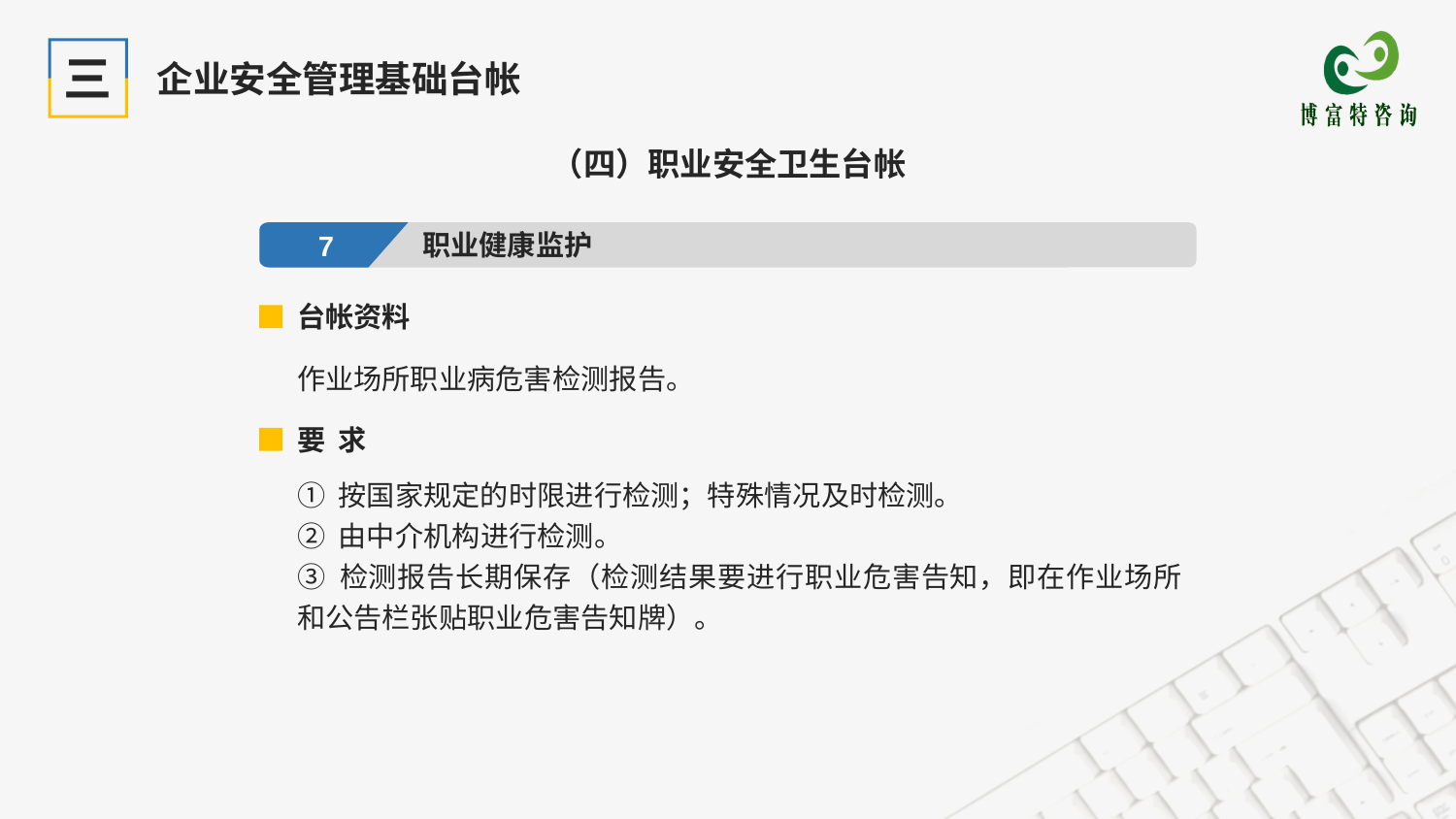

三
企业安全管理基础台帐
（四）职业安全卫生台帐
职业健康监护
7

台帐资料
作业场所职业病危害检测报告。
要  求

① 按国家规定的时限进行检测；特殊情况及时检测。
② 由中介机构进行检测。
③ 检测报告长期保存（检测结果要进行职业危害告知，即在作业场所和公告栏张贴职业危害告知牌）。